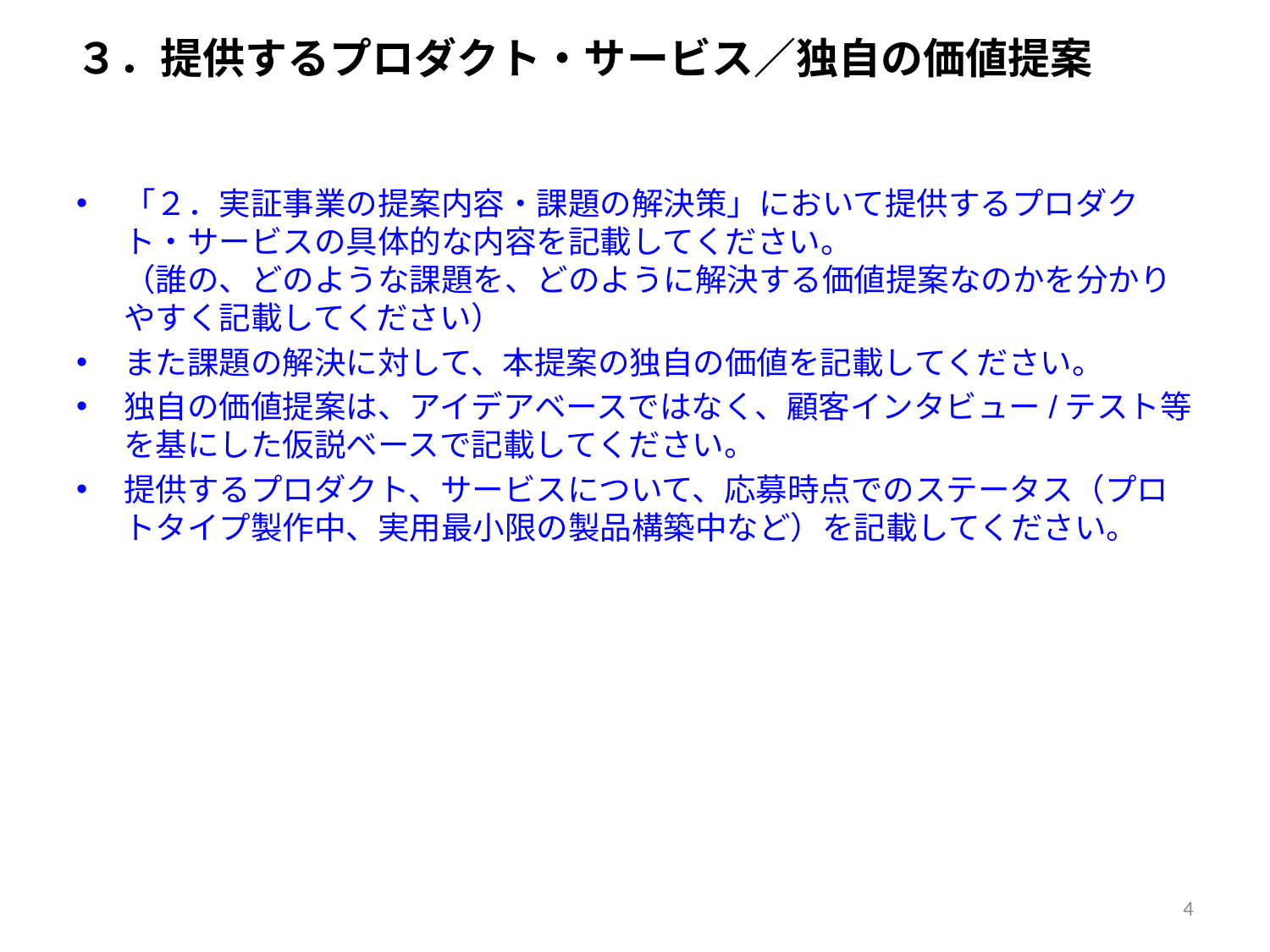

# ３．提供するプロダクト・サービス／独自の価値提案
「２．実証事業の提案内容・課題の解決策」において提供するプロダクト・サービスの具体的な内容を記載してください。
（誰の、どのような課題を、どのように解決する価値提案なのかを分かりやすく記載してください）
また課題の解決に対して、本提案の独自の価値を記載してください。
独自の価値提案は、アイデアベースではなく、顧客インタビュー/テスト等を基にした仮説ベースで記載してください。
提供するプロダクト、サービスについて、応募時点でのステータス（プロトタイプ製作中、実用最小限の製品構築中など）を記載してください。
4